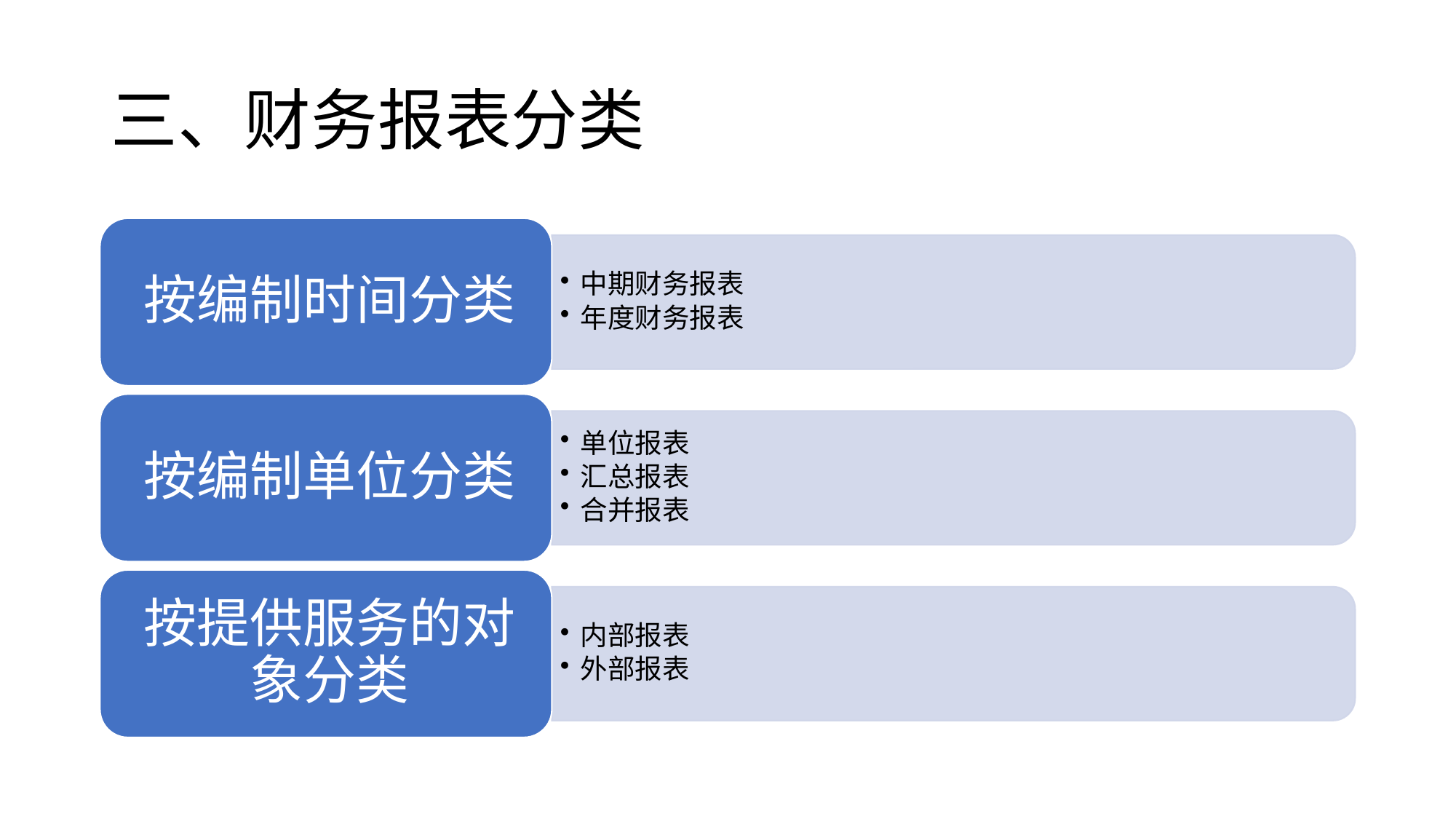

# 三、财务报表分类
中期财务报表
年度财务报表
按编制时间分类
单位报表
汇总报表
合并报表
按编制单位分类
内部报表
外部报表
按提供服务的对象分类